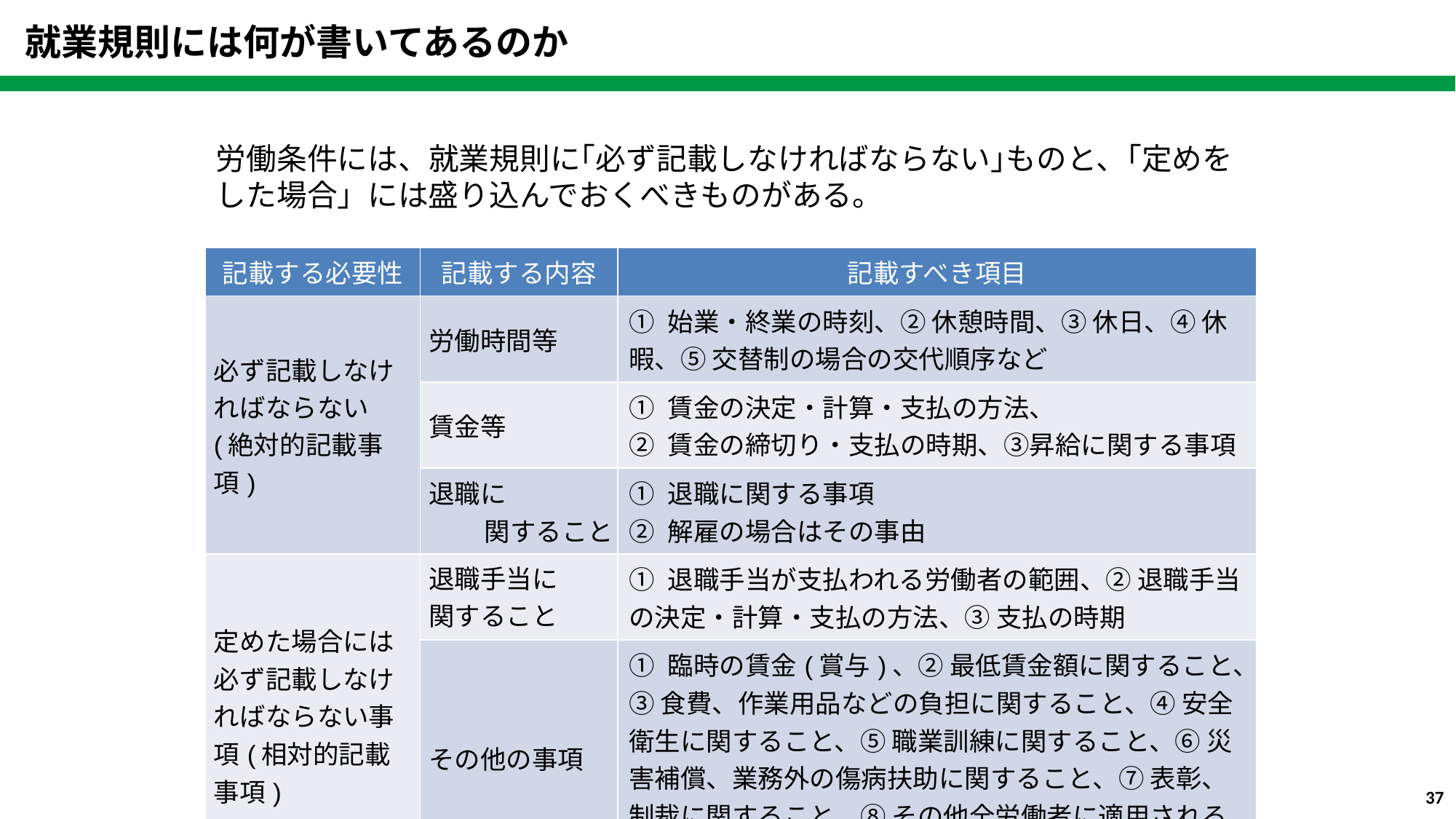

就業規則には何が書いてあるのか

労働条件には、就業規則に｢必ず記載しなければならない｣ものと、｢定めをした場合」には盛り込んでおくべきものがある。
| 記載する必要性 | 記載する内容 | 記載すべき項目 |
| --- | --- | --- |
| 必ず記載しなければならない(絶対的記載事項) | 労働時間等 | ① 始業・終業の時刻、② 休憩時間、③ 休日、④ 休暇、⑤ 交替制の場合の交代順序など |
|  | 賃金等 | ① 賃金の決定・計算・支払の方法、 ② 賃金の締切り・支払の時期、③昇給に関する事項 |
|  | 退職に 関すること | ① 退職に関する事項 ② 解雇の場合はその事由 |
| 定めた場合には必ず記載しなければならない事項(相対的記載事項) | 退職手当に 関すること | ① 退職手当が支払われる労働者の範囲、② 退職手当の決定・計算・支払の方法、③ 支払の時期 |
|  | その他の事項 | ① 臨時の賃金(賞与)、➁ 最低賃金額に関すること、③ 食費、作業用品などの負担に関すること、④ 安全衛生に関すること、⑤ 職業訓練に関すること、⑥ 災害補償、業務外の傷病扶助に関すること、⑦ 表彰、制裁に関すること、⑧ その他全労働者に適用される事項に関すること |
37